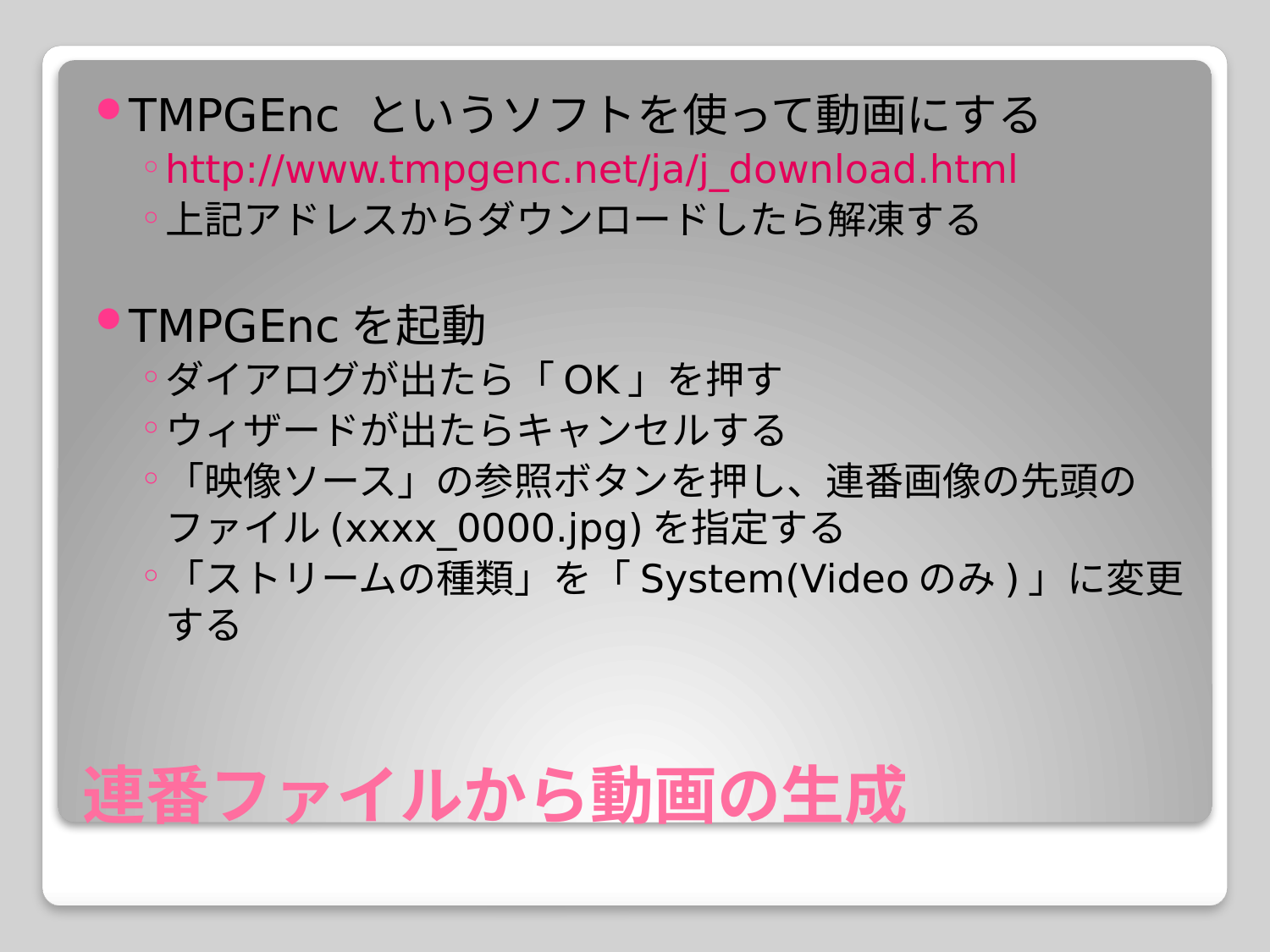

TMPGEnc というソフトを使って動画にする
http://www.tmpgenc.net/ja/j_download.html
上記アドレスからダウンロードしたら解凍する

TMPGEncを起動
ダイアログが出たら「OK」を押す
ウィザードが出たらキャンセルする
「映像ソース」の参照ボタンを押し、連番画像の先頭のファイル(xxxx_0000.jpg)を指定する
「ストリームの種類」を「System(Videoのみ)」に変更する
# 連番ファイルから動画の生成